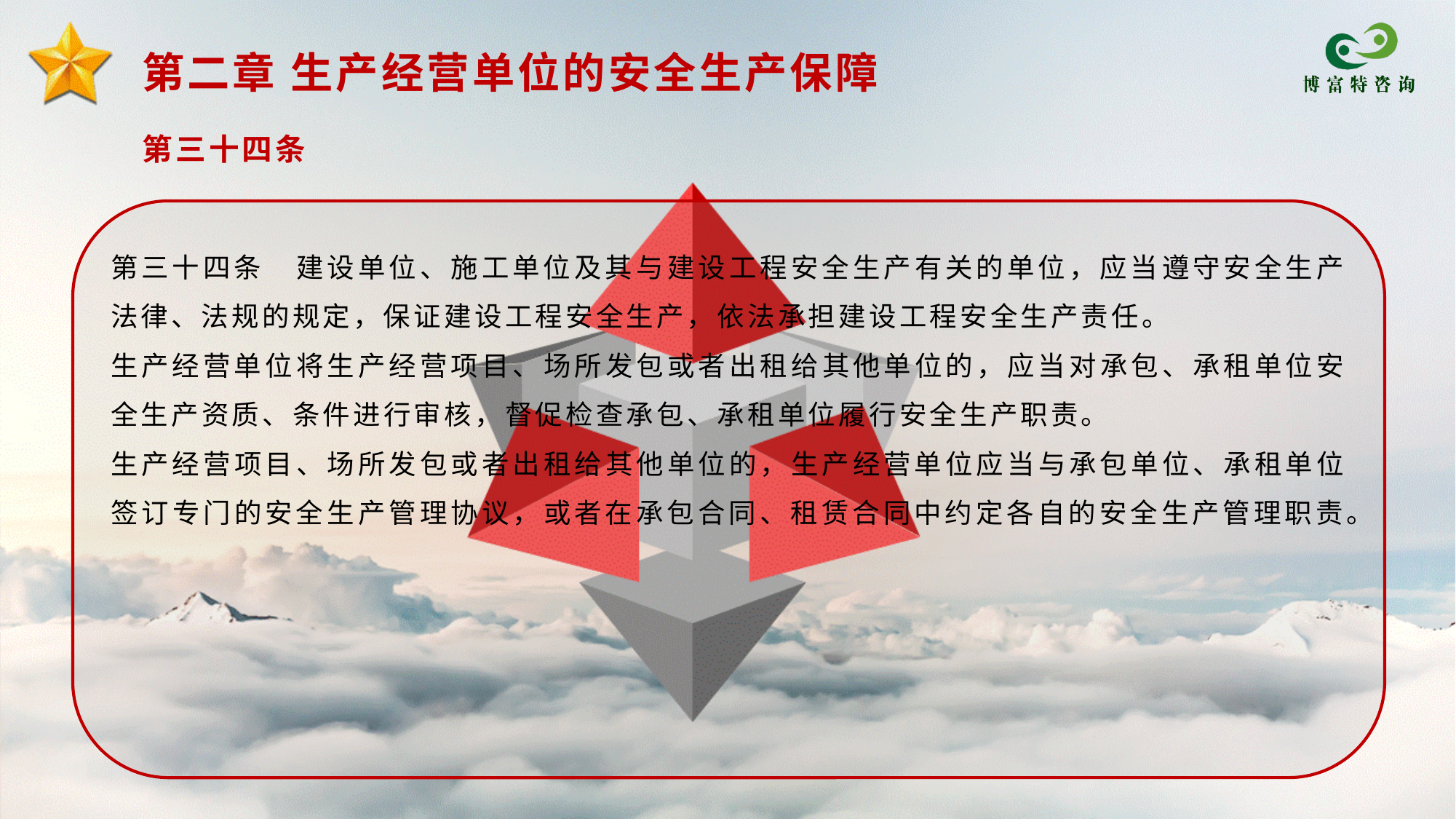

第二章 生产经营单位的安全生产保障
第三十四条
第三十四条　建设单位、施工单位及其与建设工程安全生产有关的单位，应当遵守安全生产法律、法规的规定，保证建设工程安全生产，依法承担建设工程安全生产责任。
生产经营单位将生产经营项目、场所发包或者出租给其他单位的，应当对承包、承租单位安全生产资质、条件进行审核，督促检查承包、承租单位履行安全生产职责。
生产经营项目、场所发包或者出租给其他单位的，生产经营单位应当与承包单位、承租单位签订专门的安全生产管理协议，或者在承包合同、租赁合同中约定各自的安全生产管理职责。